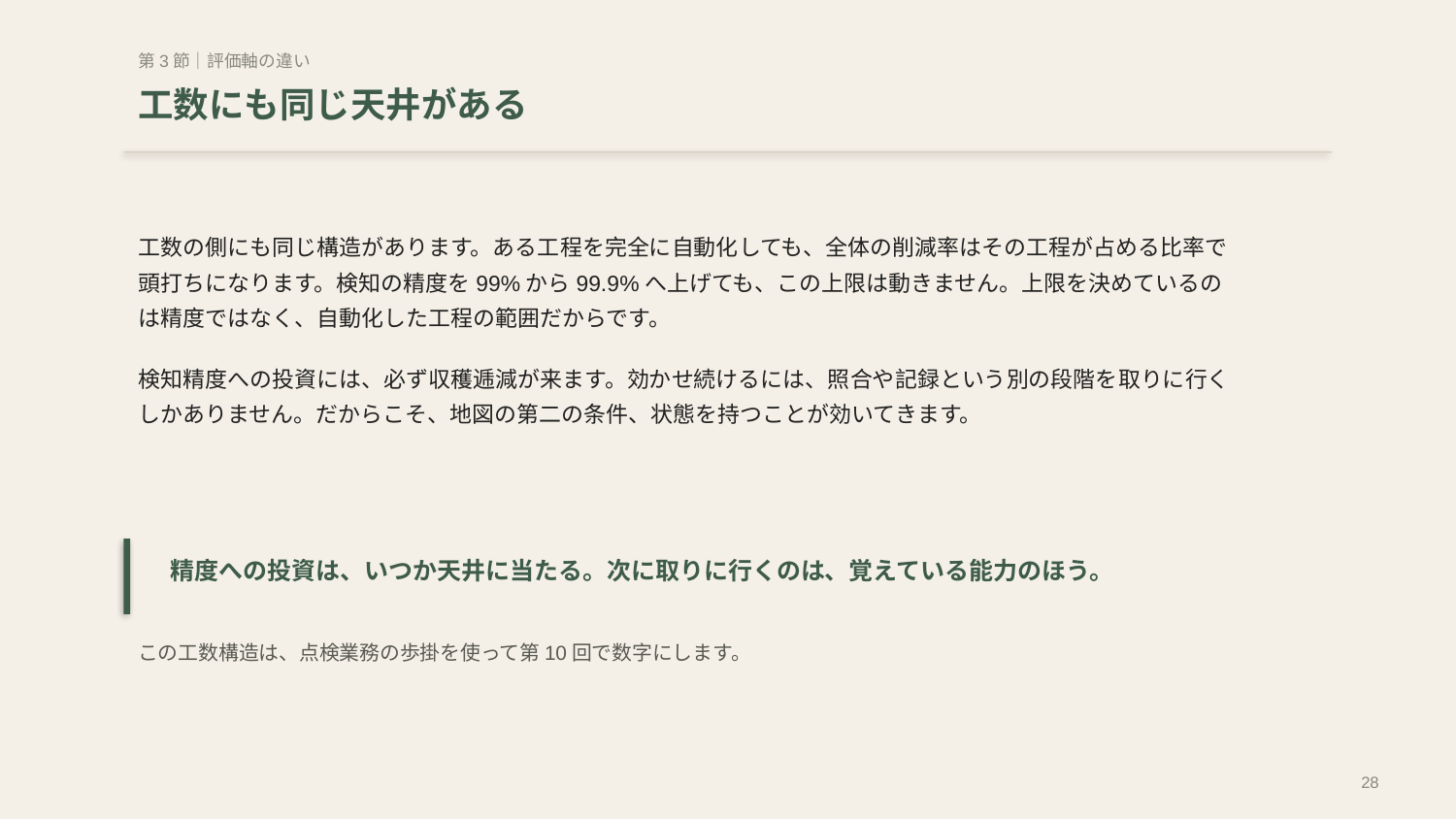

第3節｜評価軸の違い
工数にも同じ天井がある

工数の側にも同じ構造があります。ある工程を完全に自動化しても、全体の削減率はその工程が占める比率で頭打ちになります。検知の精度を99%から99.9%へ上げても、この上限は動きません。上限を決めているのは精度ではなく、自動化した工程の範囲だからです。
検知精度への投資には、必ず収穫逓減が来ます。効かせ続けるには、照合や記録という別の段階を取りに行くしかありません。だからこそ、地図の第二の条件、状態を持つことが効いてきます。

精度への投資は、いつか天井に当たる。次に取りに行くのは、覚えている能力のほう。
この工数構造は、点検業務の歩掛を使って第10回で数字にします。
28